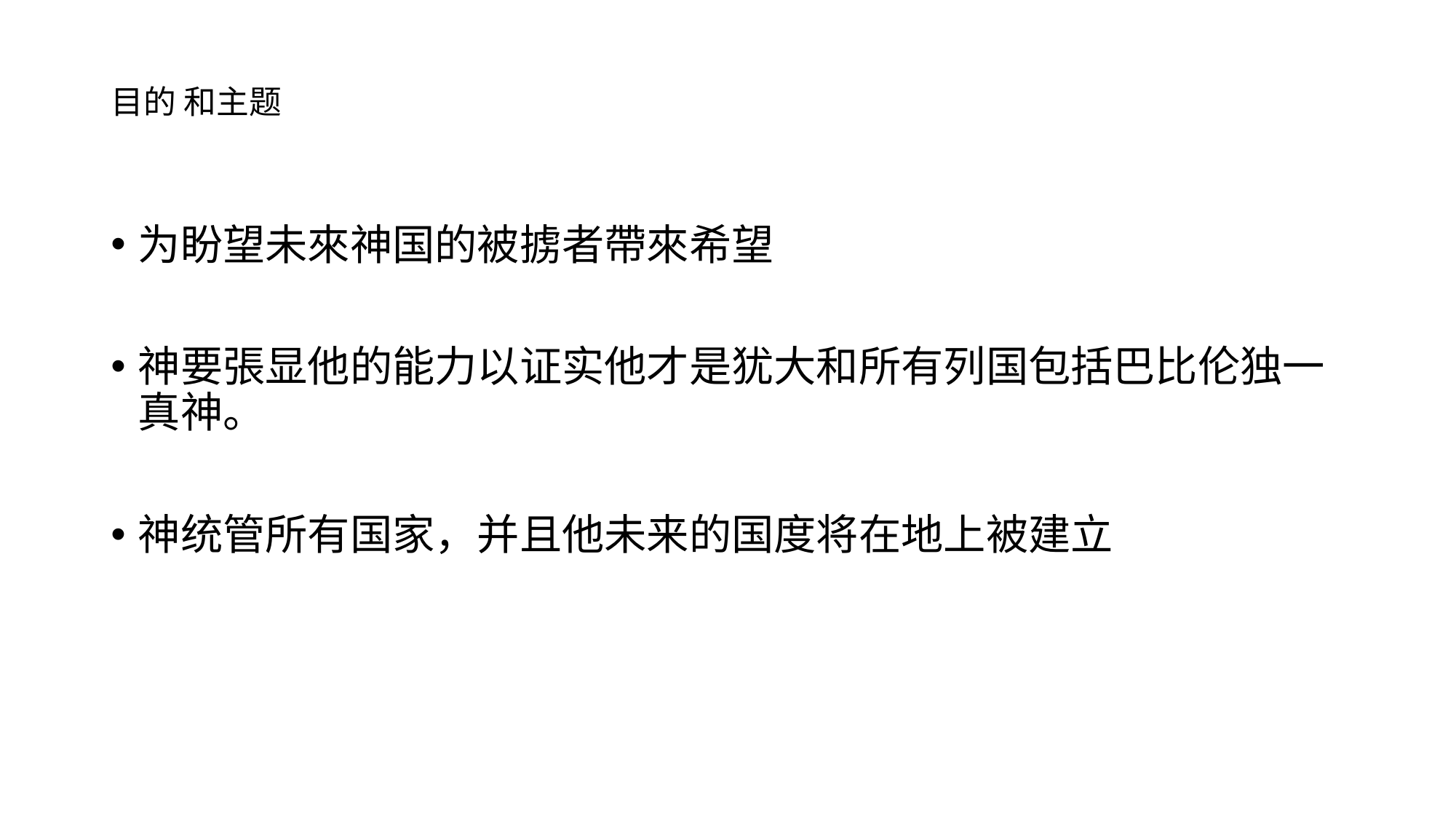

# 目的 和主题
为盼望未來神国的被掳者帶來希望

神要張显他的能力以证实他才是犹大和所有列国包括巴比伦独一真神。

神统管所有国家，并且他未来的国度将在地上被建立